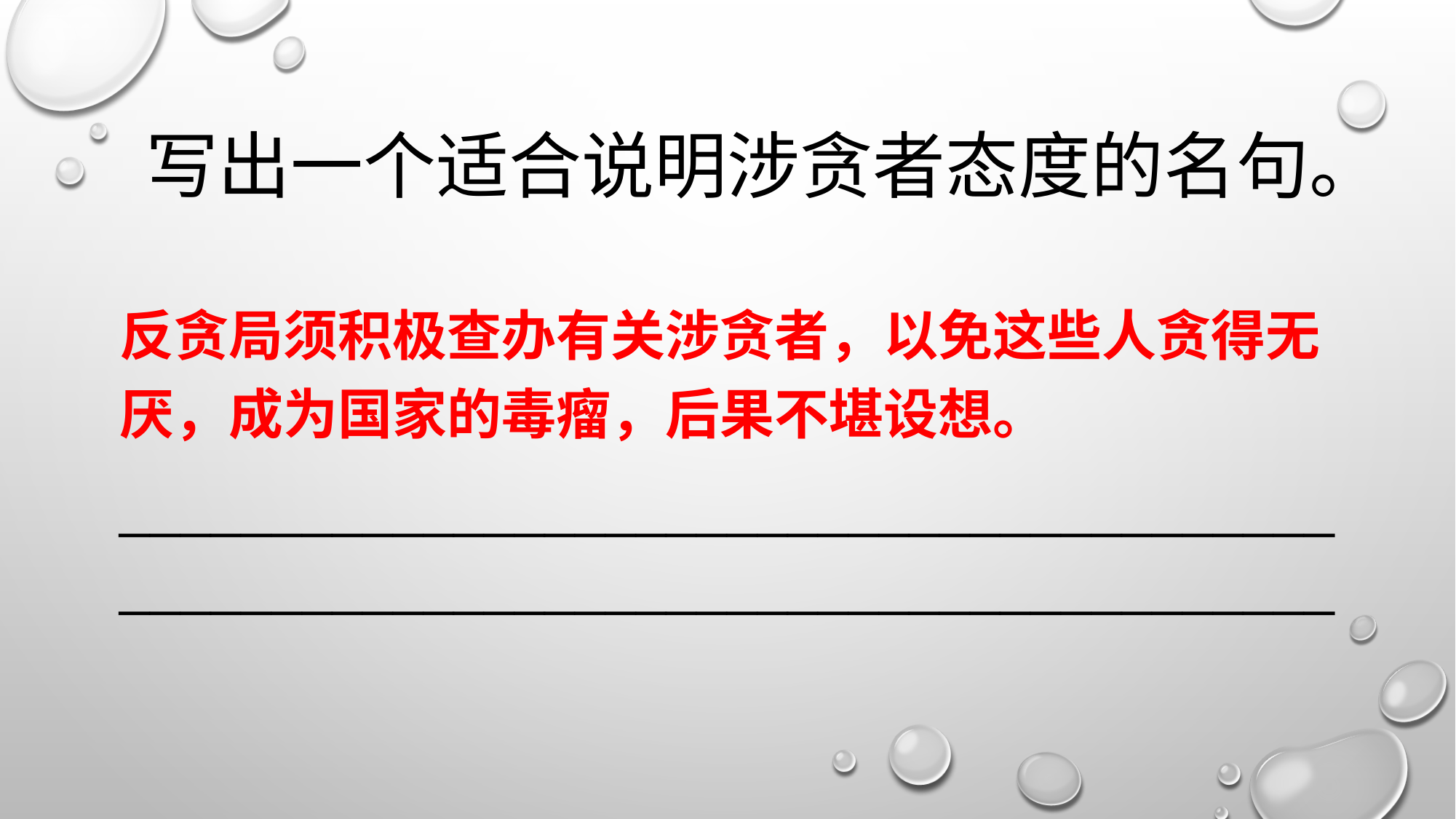

# 写出一个适合说明涉贪者态度的名句。
反贪局须积极查办有关涉贪者，以免这些人贪得无厌，成为国家的毒瘤，后果不堪设想。
________________________________________________________________________________